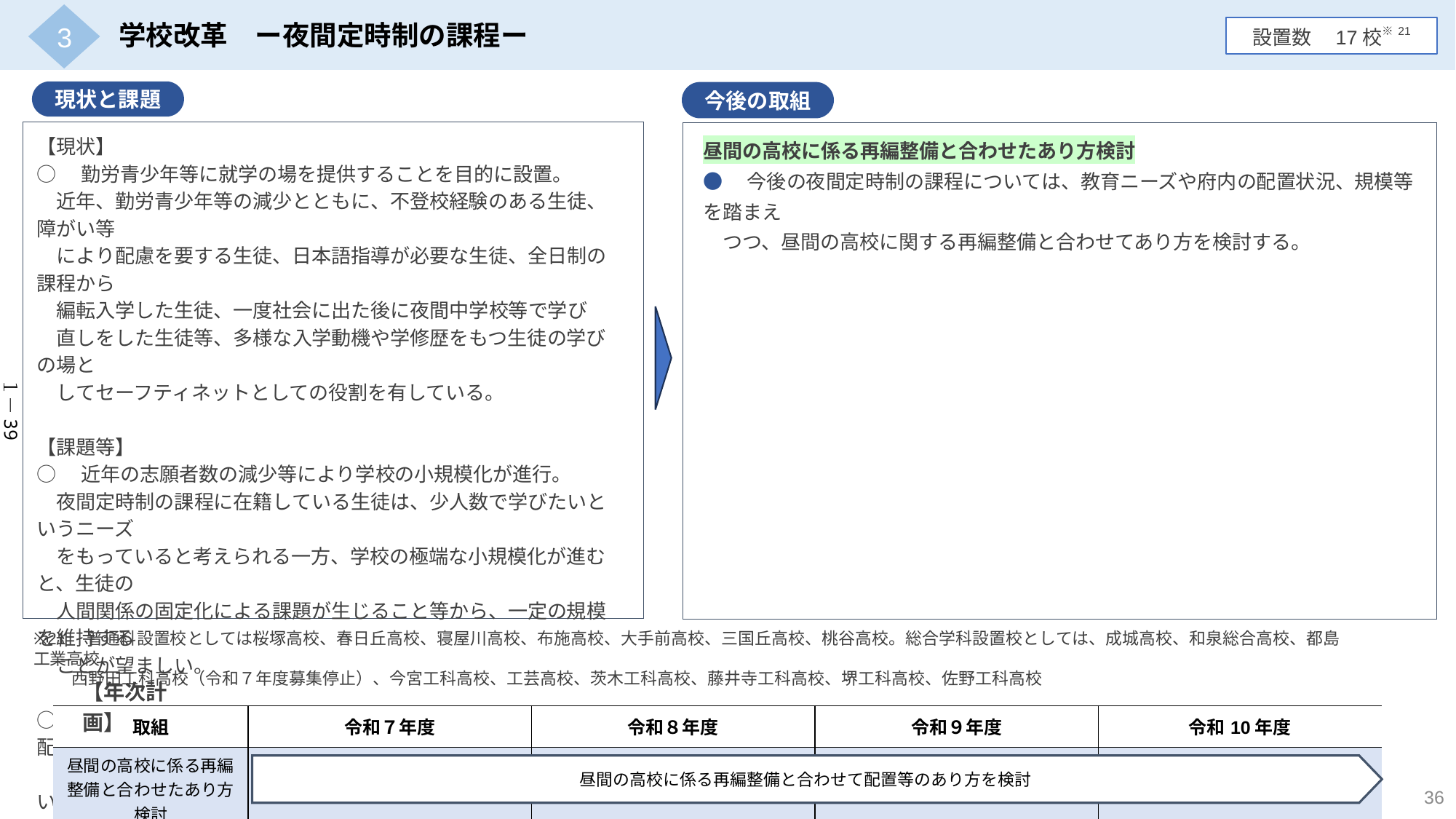

3
学校改革　ー夜間定時制の課程ー
設置数　17校※21
現状と課題
今後の取組

【現状】
○　勤労青少年等に就学の場を提供することを目的に設置。
　近年、勤労青少年等の減少とともに、不登校経験のある生徒、障がい等
　により配慮を要する生徒、日本語指導が必要な生徒、全日制の課程から
　編転入学した生徒、一度社会に出た後に夜間中学校等で学び
　直しをした生徒等、多様な入学動機や学修歴をもつ生徒の学びの場と
　してセーフティネットとしての役割を有している。

【課題等】
○　近年の志願者数の減少等により学校の小規模化が進行。
　夜間定時制の課程に在籍している生徒は、少人数で学びたいというニーズ
　をもっていると考えられる一方、学校の極端な小規模化が進むと、生徒の
　人間関係の固定化による課題が生じること等から、一定の規模を維持する
　ことが望ましい。

○　また、夜間定時制の課程は授業終了時間が遅くなることから、配置の
　検討に当たっては、帰宅するための交通手段が全くなくならないよう考慮
　することも必要。
昼間の高校に係る再編整備と合わせたあり方検討
●　今後の夜間定時制の課程については、教育ニーズや府内の配置状況、規模等を踏まえ
　つつ、昼間の高校に関する再編整備と合わせてあり方を検討する。

１－39
※21　普通科設置校としては桜塚高校、春日丘高校、寝屋川高校、布施高校、大手前高校、三国丘高校、桃谷高校。総合学科設置校としては、成城高校、和泉総合高校、都島工業高校、
         西野田工科高校（令和７年度募集停止）、今宮工科高校、工芸高校、茨木工科高校、藤井寺工科高校、堺工科高校、佐野工科高校
【年次計画】
| 取組 | 令和７年度 | 令和８年度 | 令和９年度 | 令和10年度 |
| --- | --- | --- | --- | --- |
| 昼間の高校に係る再編整備と合わせたあり方検討 |  |  |  |  |
昼間の高校に係る再編整備と合わせて配置等のあり方を検討
36